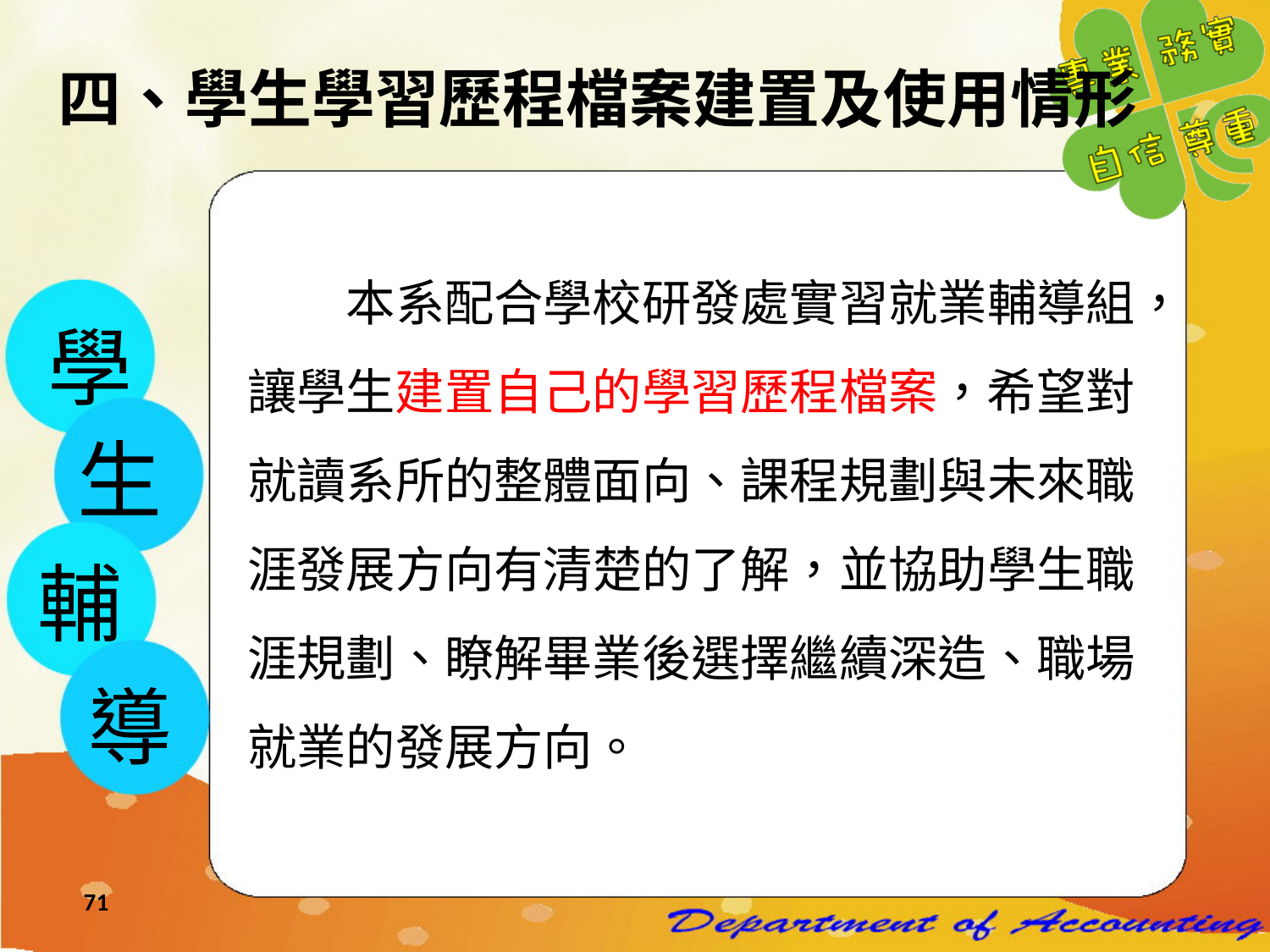

四、學生學習歷程檔案建置及使用情形
　　本系配合學校研發處實習就業輔導組，讓學生建置自己的學習歷程檔案，希望對就讀系所的整體面向、課程規劃與未來職涯發展方向有清楚的了解，並協助學生職涯規劃、瞭解畢業後選擇繼續深造、職場就業的發展方向。
學
生
輔
導
71